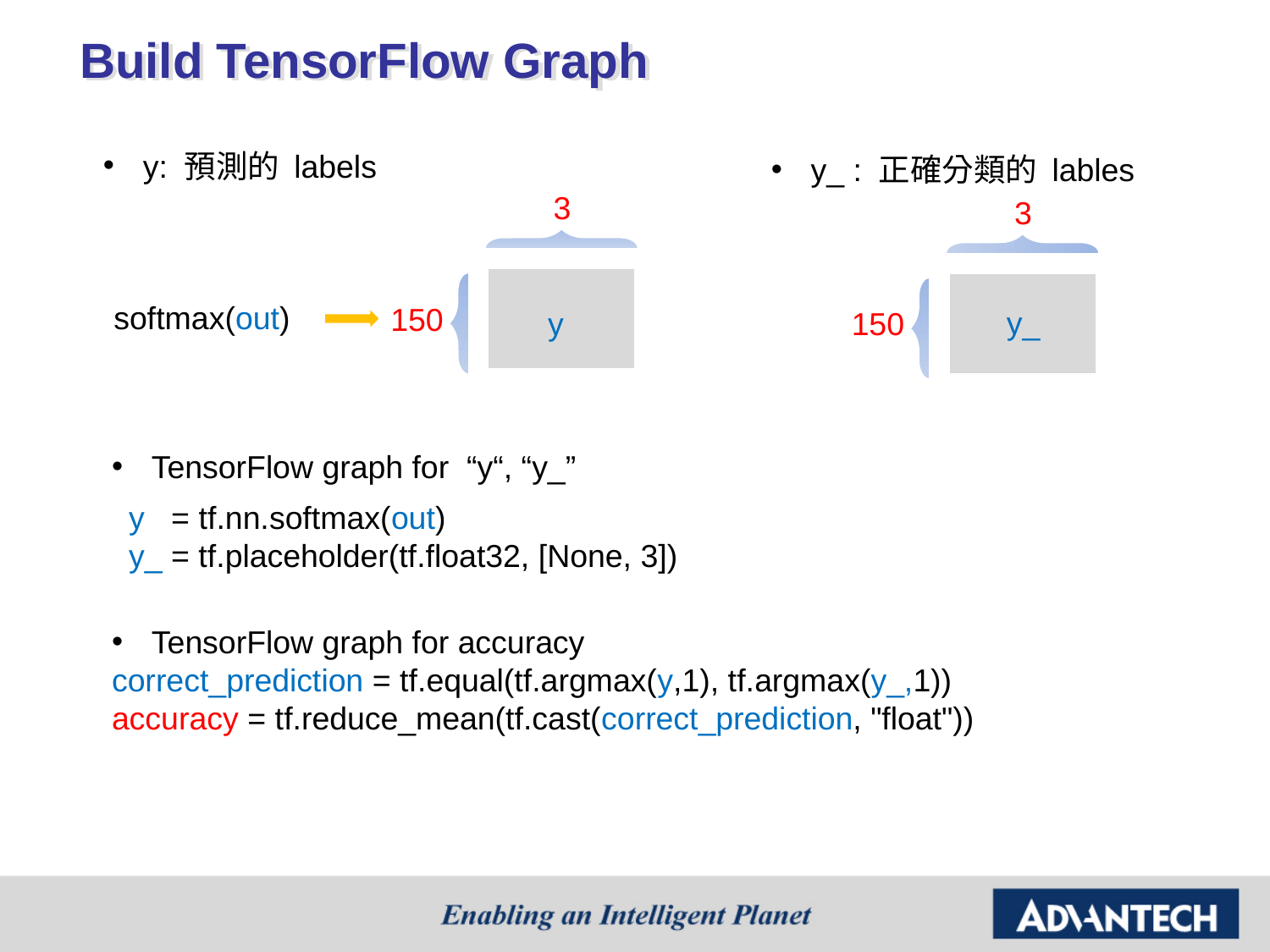

# Build TensorFlow Graph
y: 預測的 labels
y_ : 正確分類的 lables

  3

softmax(out)
150
y

  3

y_
150
TensorFlow graph for  “y“, “y_”
y   = tf.nn.softmax(out)
y_ = tf.placeholder(tf.float32, [None, 3])
TensorFlow graph for accuracy
correct_prediction = tf.equal(tf.argmax(y,1), tf.argmax(y_,1))
accuracy = tf.reduce_mean(tf.cast(correct_prediction, "float"))